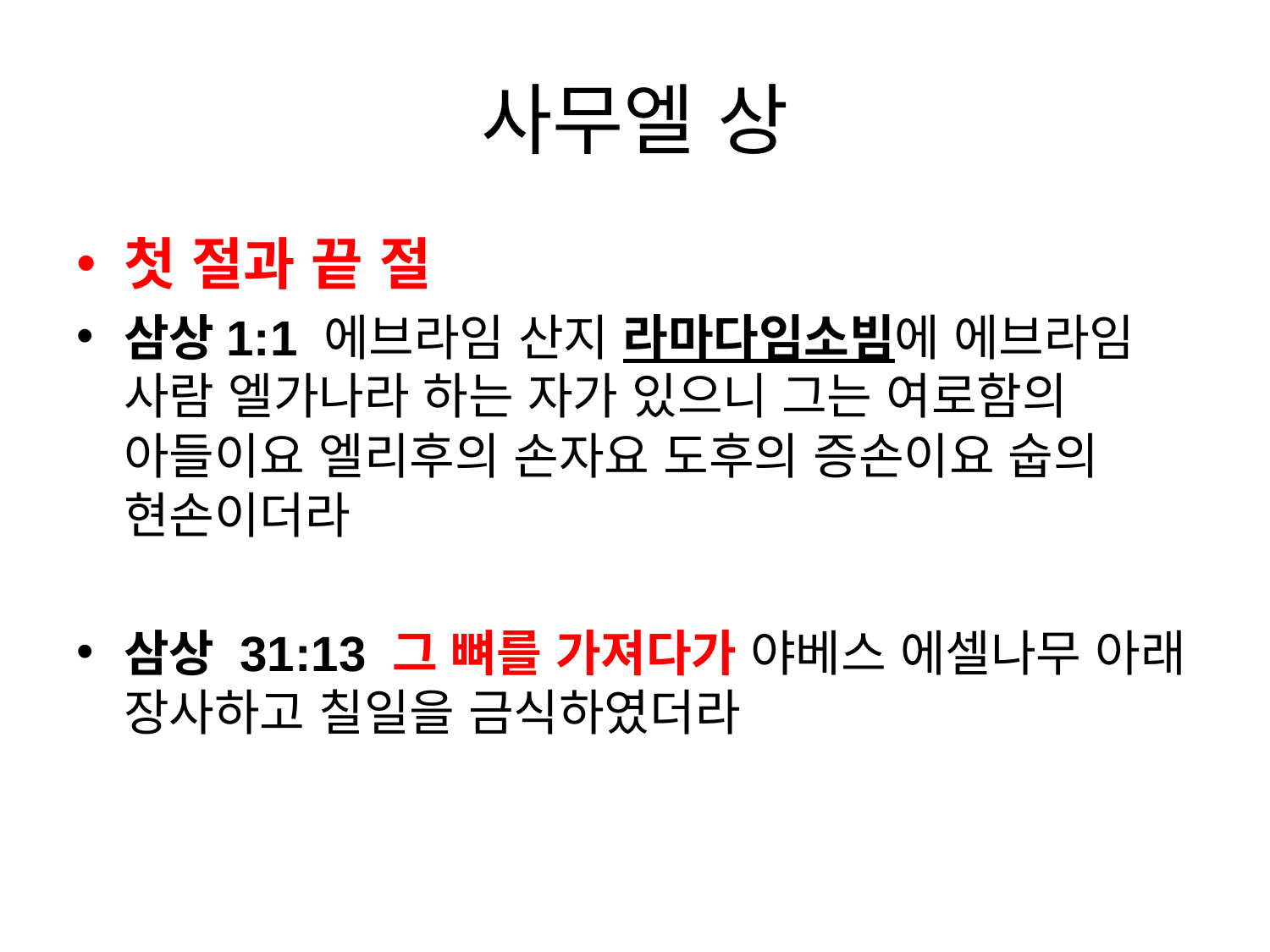

# 사무엘 상
첫 절과 끝 절
삼상1:1 에브라임 산지 라마다임소빔에 에브라임 사람 엘가나라 하는 자가 있으니 그는 여로함의 아들이요 엘리후의 손자요 도후의 증손이요 숩의 현손이더라

삼상 31:13 그 뼈를 가져다가 야베스 에셀나무 아래 장사하고 칠일을 금식하였더라